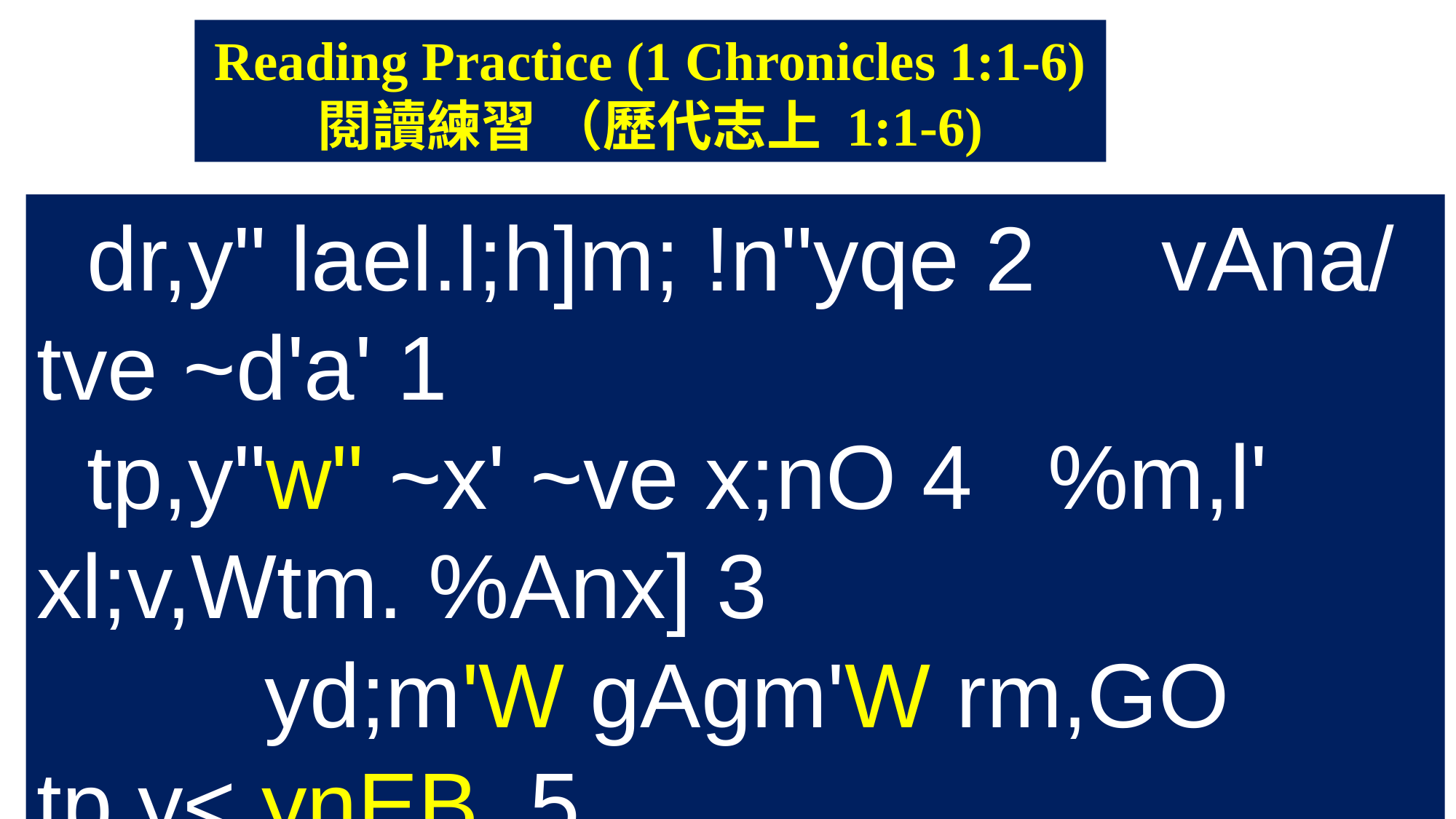

Reading Practice (1 Chronicles 1:1-6)
閱讀練習 （歷代志上 1:1-6)
  dr,y" lael.l;h]m; !n"yqe 2     vAna/ tve ~d'a' 1
  tp,y"w" ~x' ~ve x;nO 4   %m,l' xl;v,Wtm. %Anx] 3
         yd;m'W gAgm'W rm,GO tp,y< ynEB. 5
          sr'ytiw> %v,m,W lb'tuw> !w"y"w>
     hm'r>g:Atw> tp;ydIw> zn:K]v.a; rm,GO ynEb.W 6